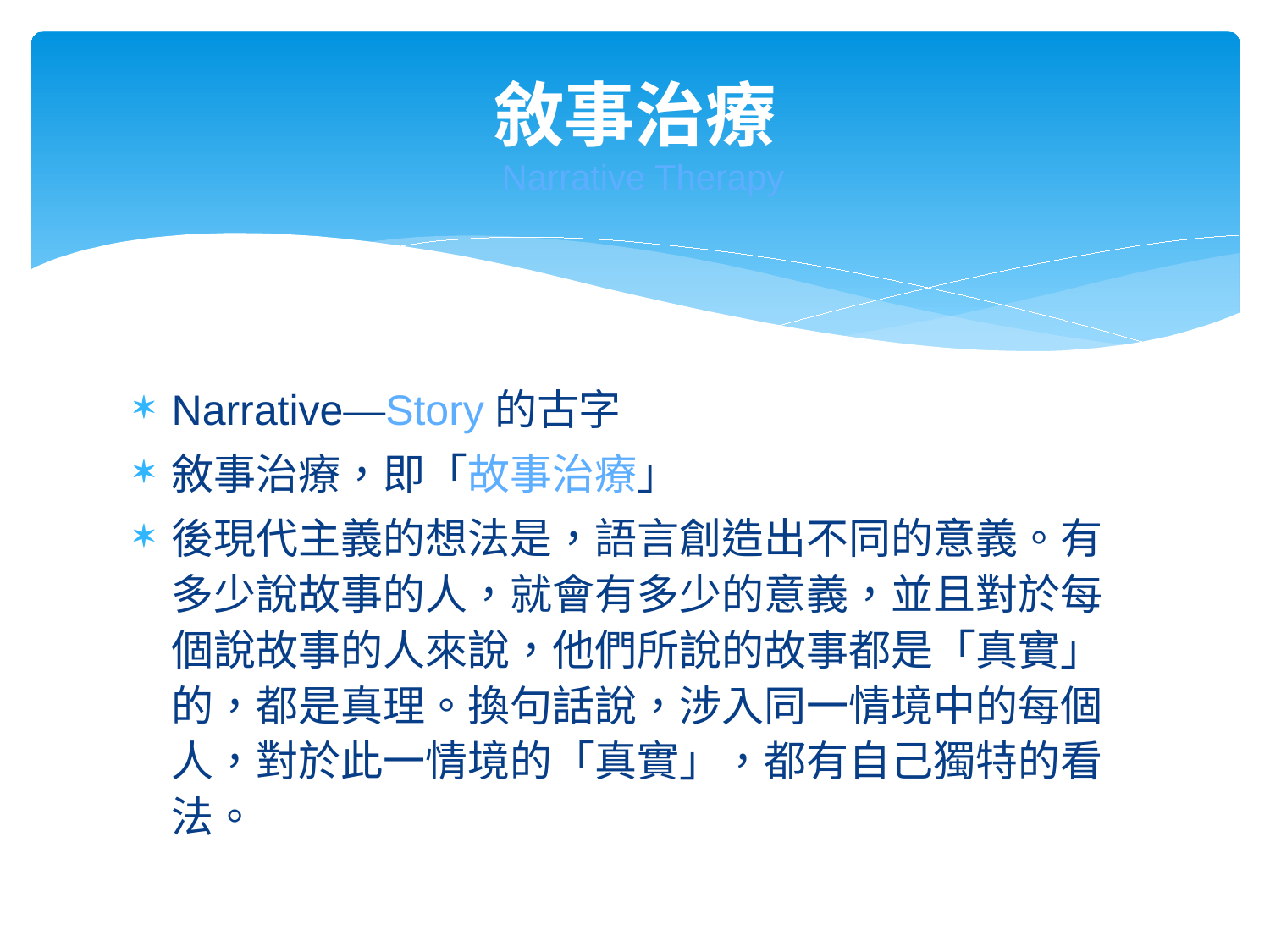

# 敘事治療 Narrative Therapy
Narrative—Story的古字
敘事治療，即「故事治療」
後現代主義的想法是，語言創造出不同的意義。有多少說故事的人，就會有多少的意義，並且對於每個說故事的人來說，他們所說的故事都是「真實」的，都是真理。換句話說，涉入同一情境中的每個人，對於此一情境的「真實」，都有自己獨特的看法。